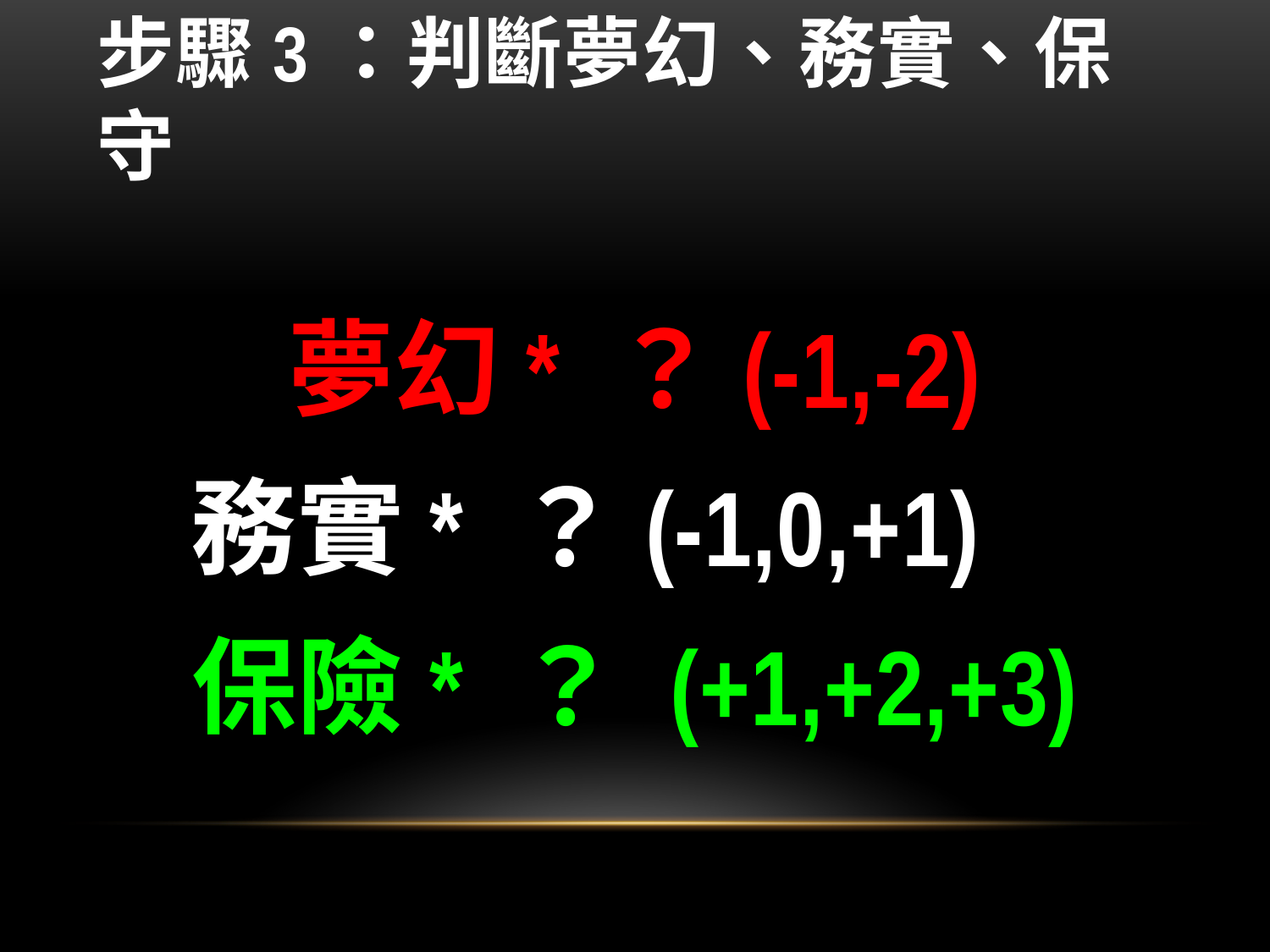

# 步驟3：判斷夢幻、務實、保守
夢幻* ？(-1,-2)
務實* ？(-1,0,+1)
保險* ？ (+1,+2,+3)